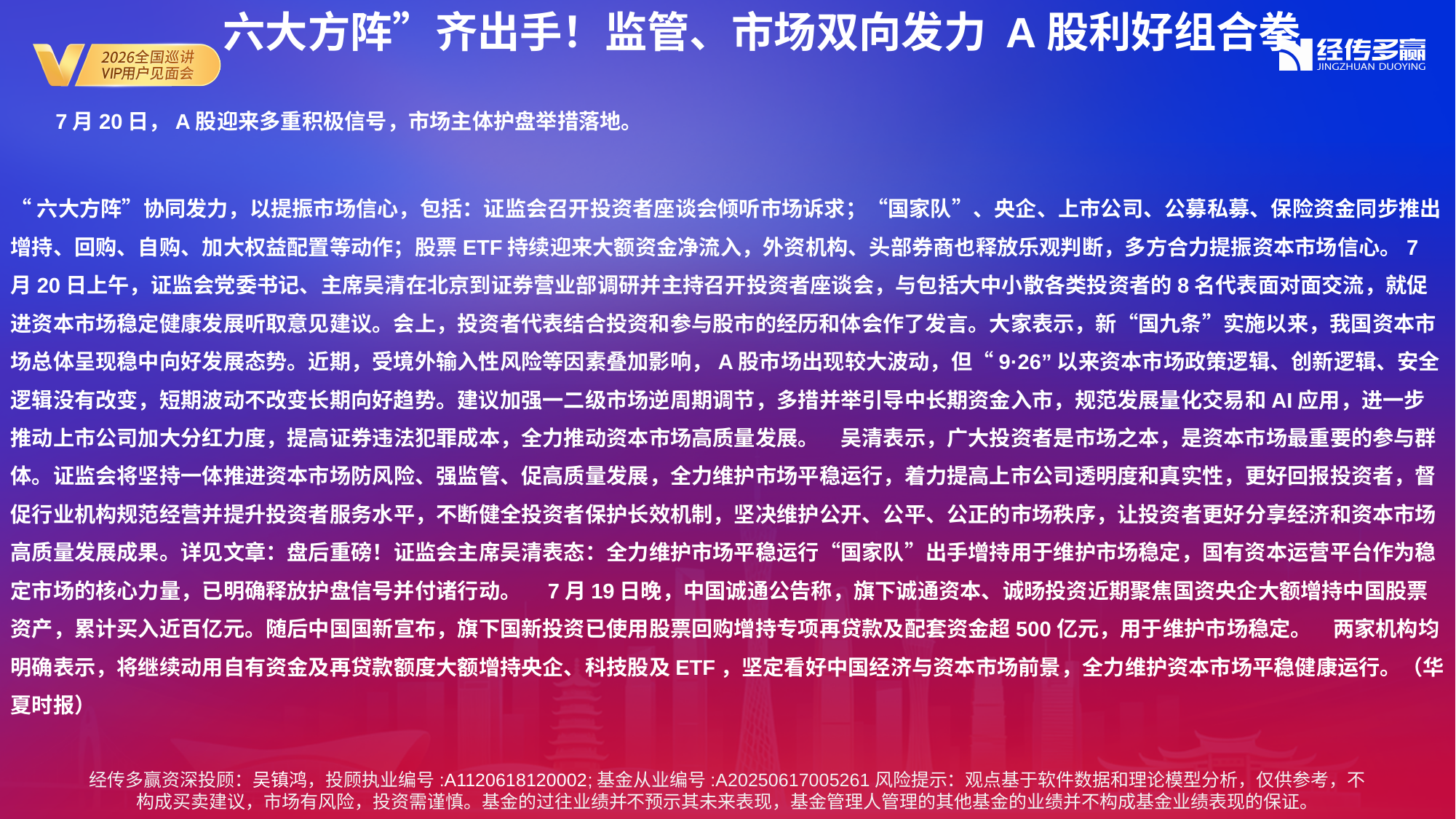

六大方阵”齐出手！监管、市场双向发力 A股利好组合拳
　   7月20日，A股迎来多重积极信号，市场主体护盘举措落地。
“六大方阵”协同发力，以提振市场信心，包括：证监会召开投资者座谈会倾听市场诉求；“国家队”、央企、上市公司、公募私募、保险资金同步推出增持、回购、自购、加大权益配置等动作；股票ETF持续迎来大额资金净流入，外资机构、头部券商也释放乐观判断，多方合力提振资本市场信心。7月20日上午，证监会党委书记、主席吴清在北京到证券营业部调研并主持召开投资者座谈会，与包括大中小散各类投资者的8名代表面对面交流，就促进资本市场稳定健康发展听取意见建议。会上，投资者代表结合投资和参与股市的经历和体会作了发言。大家表示，新“国九条”实施以来，我国资本市场总体呈现稳中向好发展态势。近期，受境外输入性风险等因素叠加影响，A股市场出现较大波动，但“9·26”以来资本市场政策逻辑、创新逻辑、安全逻辑没有改变，短期波动不改变长期向好趋势。建议加强一二级市场逆周期调节，多措并举引导中长期资金入市，规范发展量化交易和AI应用，进一步推动上市公司加大分红力度，提高证券违法犯罪成本，全力推动资本市场高质量发展。　吴清表示，广大投资者是市场之本，是资本市场最重要的参与群体。证监会将坚持一体推进资本市场防风险、强监管、促高质量发展，全力维护市场平稳运行，着力提高上市公司透明度和真实性，更好回报投资者，督促行业机构规范经营并提升投资者服务水平，不断健全投资者保护长效机制，坚决维护公开、公平、公正的市场秩序，让投资者更好分享经济和资本市场高质量发展成果。详见文章：盘后重磅！证监会主席吴清表态：全力维护市场平稳运行“国家队”出手增持用于维护市场稳定，国有资本运营平台作为稳定市场的核心力量，已明确释放护盘信号并付诸行动。　7月19日晚，中国诚通公告称，旗下诚通资本、诚旸投资近期聚焦国资央企大额增持中国股票资产，累计买入近百亿元。随后中国国新宣布，旗下国新投资已使用股票回购增持专项再贷款及配套资金超500亿元，用于维护市场稳定。　两家机构均明确表示，将继续动用自有资金及再贷款额度大额增持央企、科技股及ETF，坚定看好中国经济与资本市场前景，全力维护资本市场平稳健康运行。（华夏时报）
经传多赢资深投顾：吴镇鸿，投顾执业编号:A1120618120002;基金从业编号:A20250617005261风险提示：观点基于软件数据和理论模型分析，仅供参考，不构成买卖建议，市场有风险，投资需谨慎。基金的过往业绩并不预示其未来表现，基金管理人管理的其他基金的业绩并不构成基金业绩表现的保证。